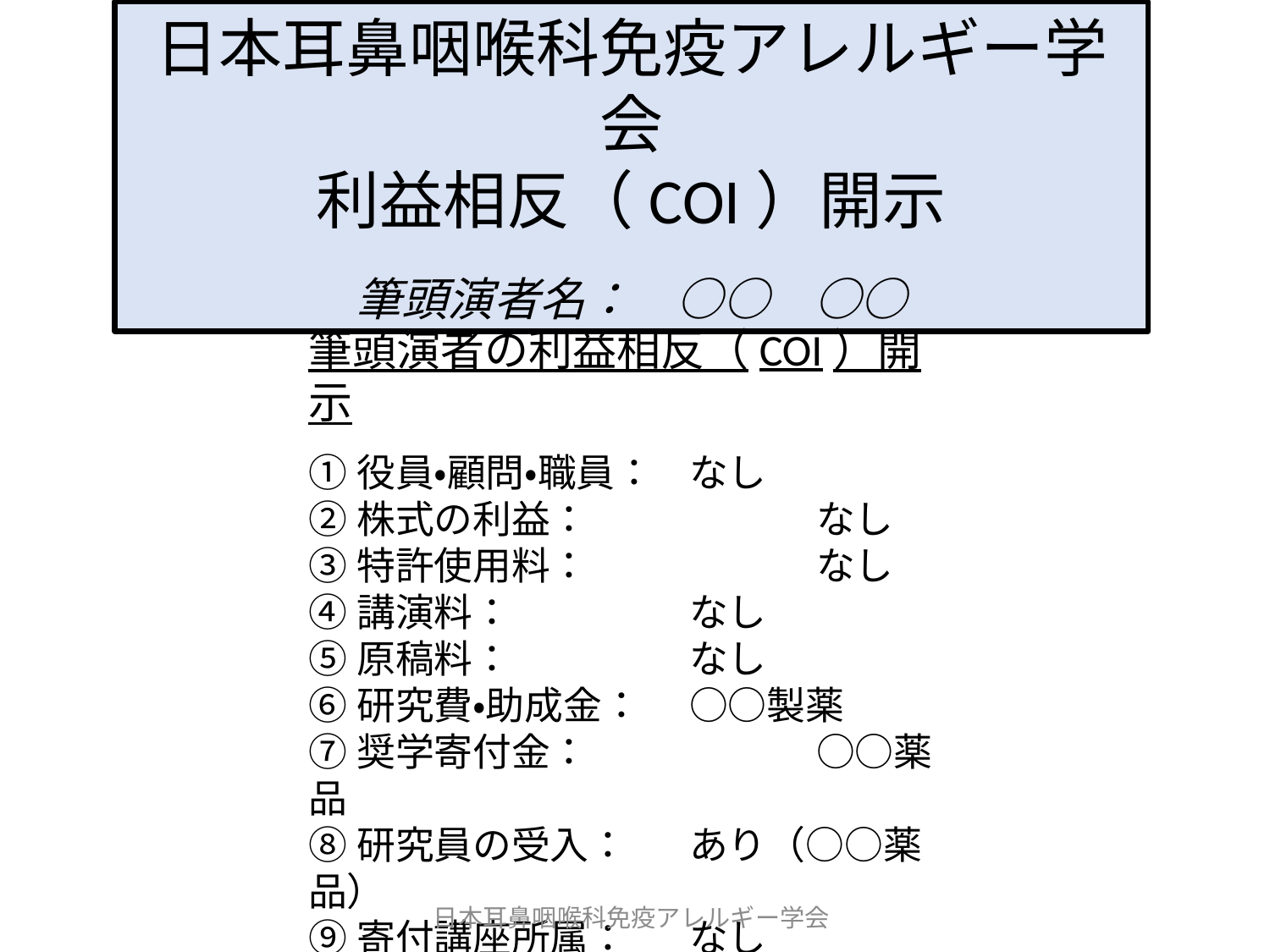

日本耳鼻咽喉科免疫アレルギー学会
利益相反（COI）開示

筆頭演者名：　○○　○○
筆頭演者の利益相反（COI）開示

①役員・顧問・職員：	なし
②株式の利益：		なし
③特許使用料：		なし
④講演料：		なし
⑤原稿料：		なし
⑥研究費・助成金：	○○製薬
⑦奨学寄付金：		○○薬品
⑧研究員の受入：	あり（○○薬品）
⑨寄付講座所属：	なし
⑩旅費・贈呈品等：	なし
日本耳鼻咽喉科免疫アレルギー学会